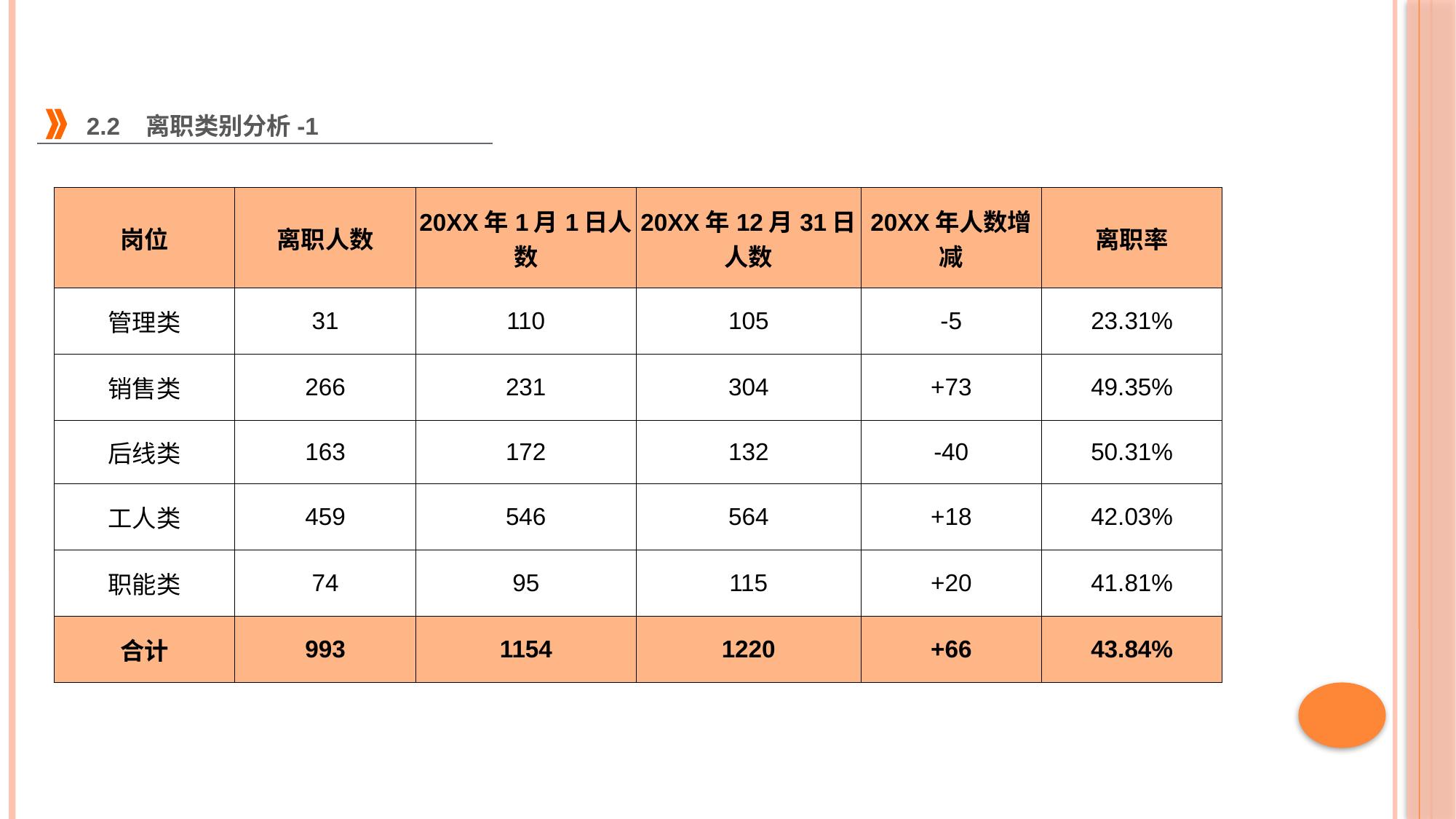

2.2   离职类别分析-1

| 岗位 | 离职人数 | 20XX年1月1日人数 | 20XX年12月31日人数 | 20XX年人数增减 | 离职率 |
| --- | --- | --- | --- | --- | --- |
| 管理类 | 31 | 110 | 105 | -5 | 23.31% |
| 销售类 | 266 | 231 | 304 | +73 | 49.35% |
| 后线类 | 163 | 172 | 132 | -40 | 50.31% |
| 工人类 | 459 | 546 | 564 | +18 | 42.03% |
| 职能类 | 74 | 95 | 115 | +20 | 41.81% |
| 合计 | 993 | 1154 | 1220 | +66 | 43.84% |